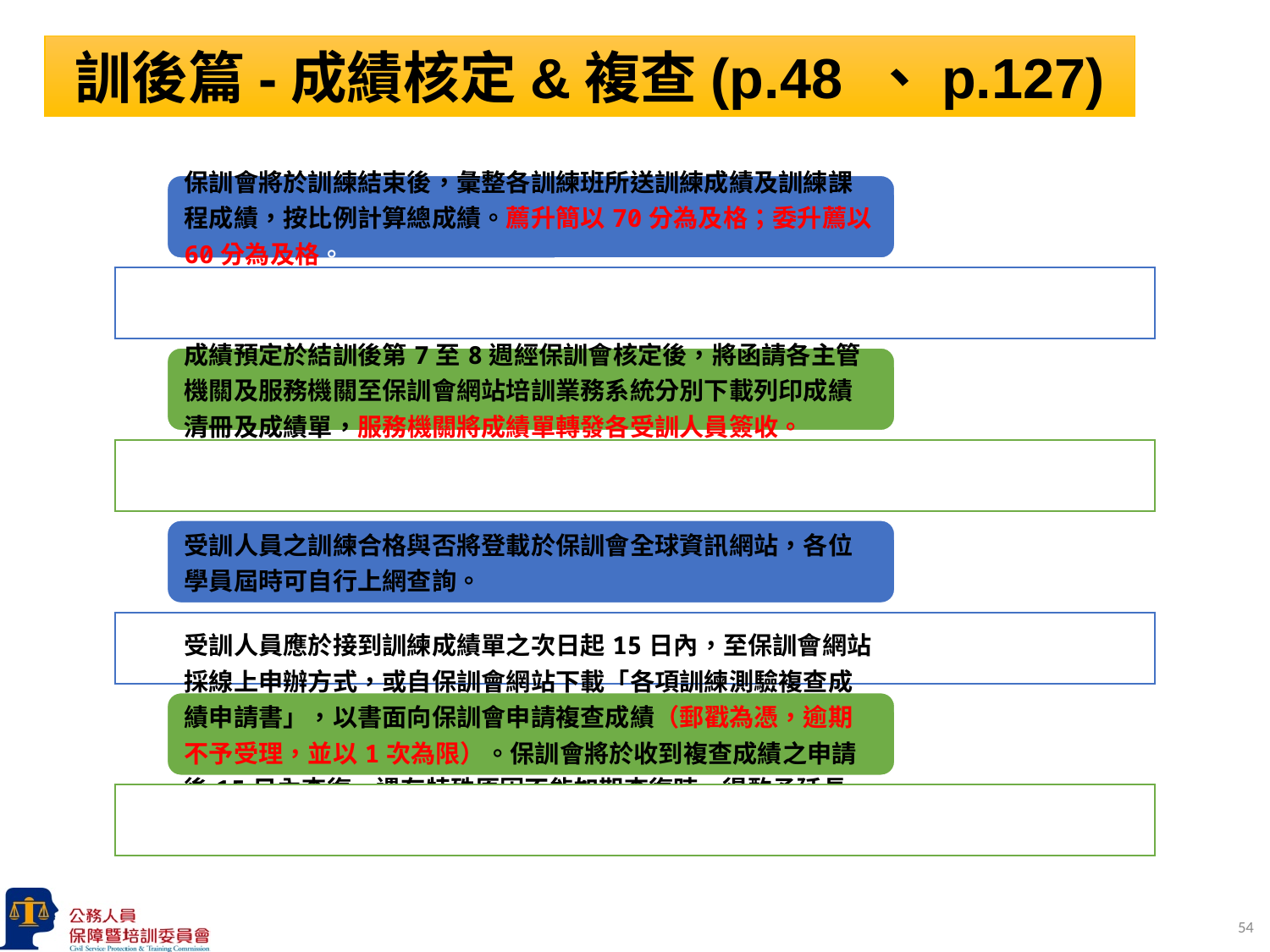

訓後篇-成績核定&複查(p.48 、p.127)
保訓會將於訓練結束後，彙整各訓練班所送訓練成績及訓練課程成績，按比例計算總成績。薦升簡以70分為及格；委升薦以60分為及格。
成績預定於結訓後第7至8週經保訓會核定後，將函請各主管機關及服務機關至保訓會網站培訓業務系統分別下載列印成績清冊及成績單，服務機關將成績單轉發各受訓人員簽收。
受訓人員之訓練合格與否將登載於保訓會全球資訊網站，各位學員屆時可自行上網查詢。
受訓人員應於接到訓練成績單之次日起15日內，至保訓會網站採線上申辦方式，或自保訓會網站下載「各項訓練測驗複查成績申請書」，以書面向保訓會申請複查成績（郵戳為憑，逾期不予受理，並以1次為限）。保訓會將於收到複查成績之申請後15日內查復，遇有特殊原因不能如期查復時，得酌予延長10日並通知申請人。
54